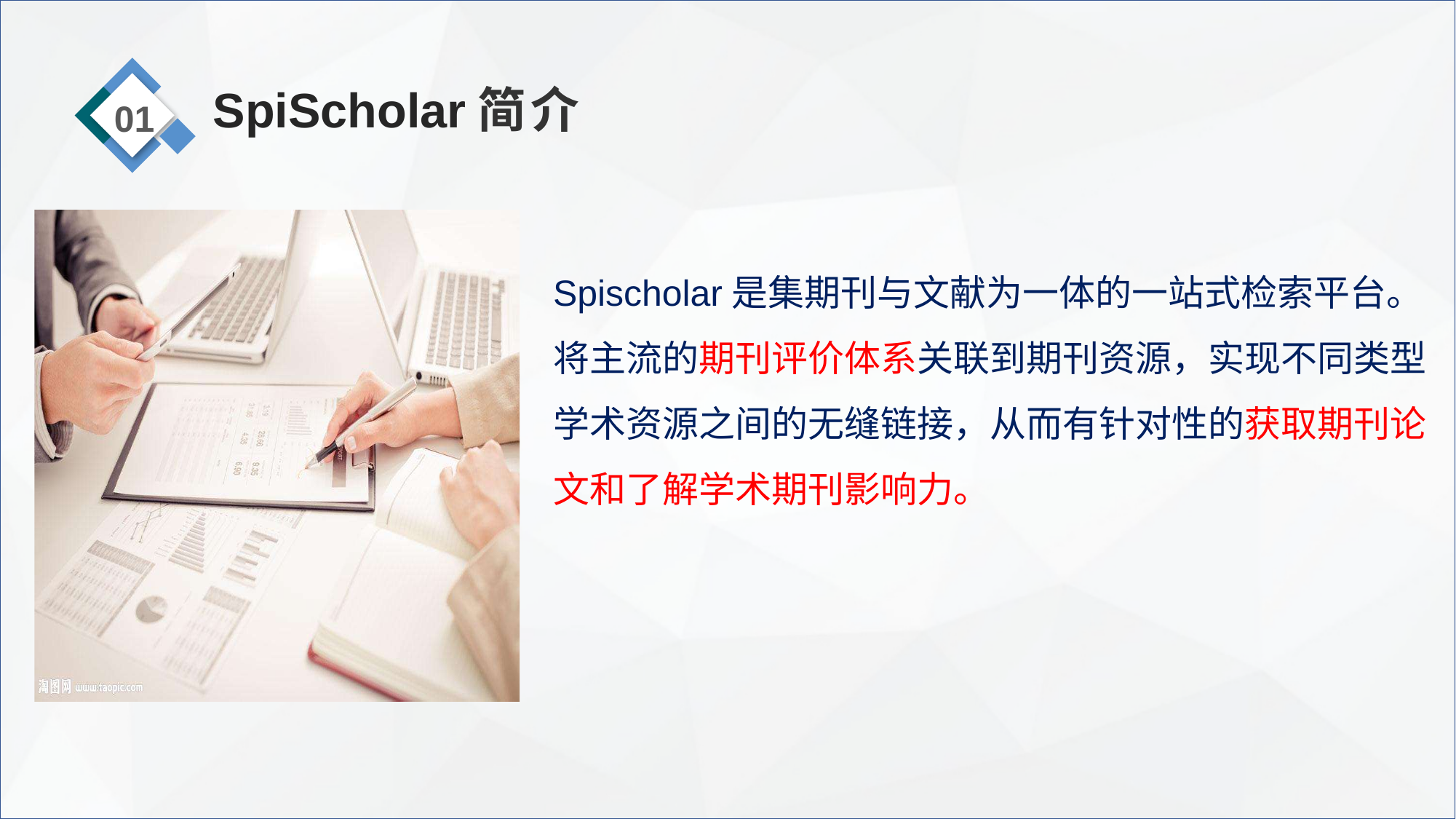

01
SpiScholar简介

Spischolar是集期刊与文献为一体的一站式检索平台。将主流的期刊评价体系关联到期刊资源，实现不同类型学术资源之间的无缝链接，从而有针对性的获取期刊论文和了解学术期刊影响力。